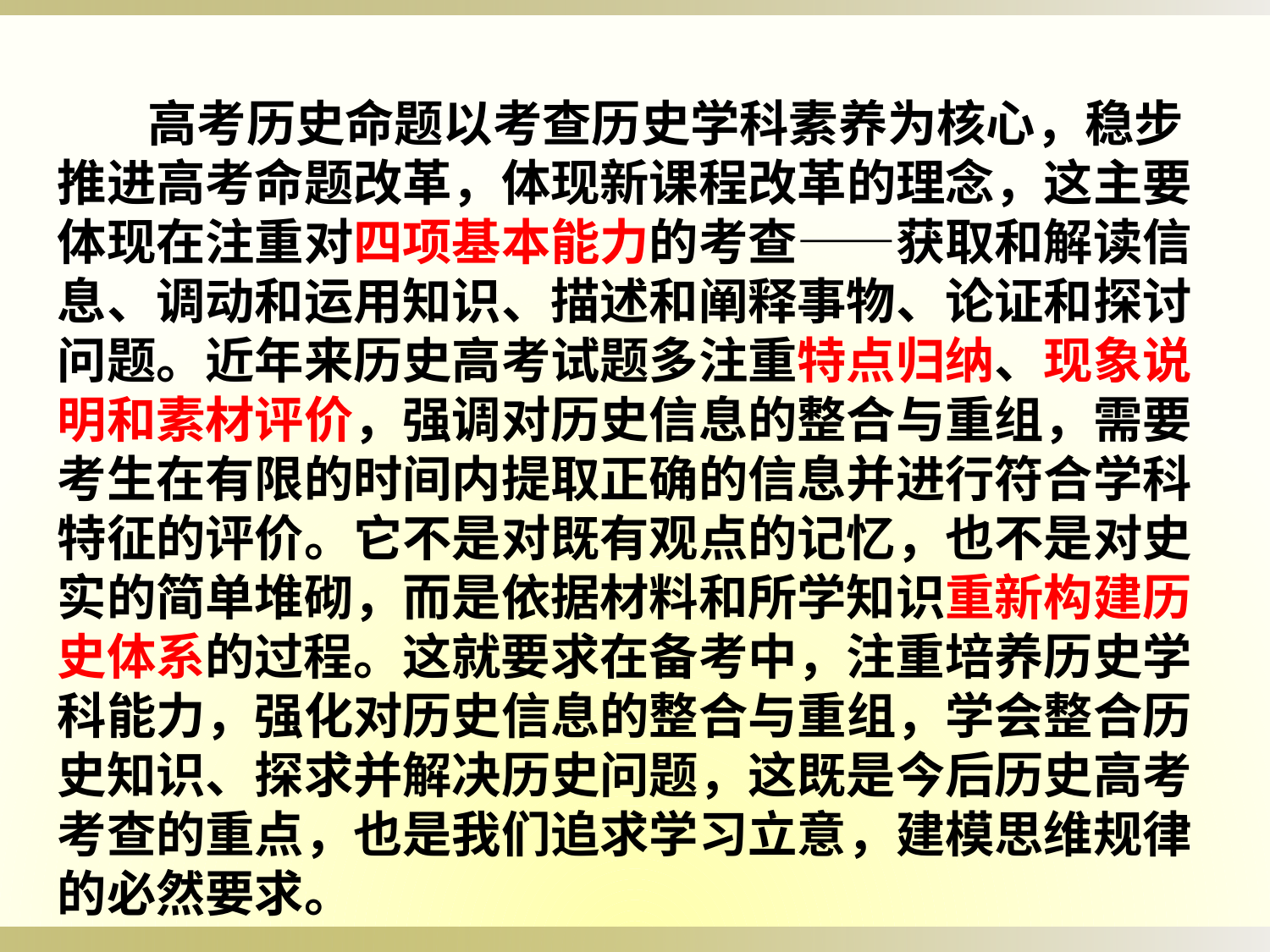

高考历史命题以考查历史学科素养为核心，稳步推进高考命题改革，体现新课程改革的理念，这主要体现在注重对四项基本能力的考查——获取和解读信息、调动和运用知识、描述和阐释事物、论证和探讨问题。近年来历史高考试题多注重特点归纳、现象说明和素材评价，强调对历史信息的整合与重组，需要考生在有限的时间内提取正确的信息并进行符合学科特征的评价。它不是对既有观点的记忆，也不是对史实的简单堆砌，而是依据材料和所学知识重新构建历史体系的过程。这就要求在备考中，注重培养历史学科能力，强化对历史信息的整合与重组，学会整合历史知识、探求并解决历史问题，这既是今后历史高考考查的重点，也是我们追求学习立意，建模思维规律的必然要求。